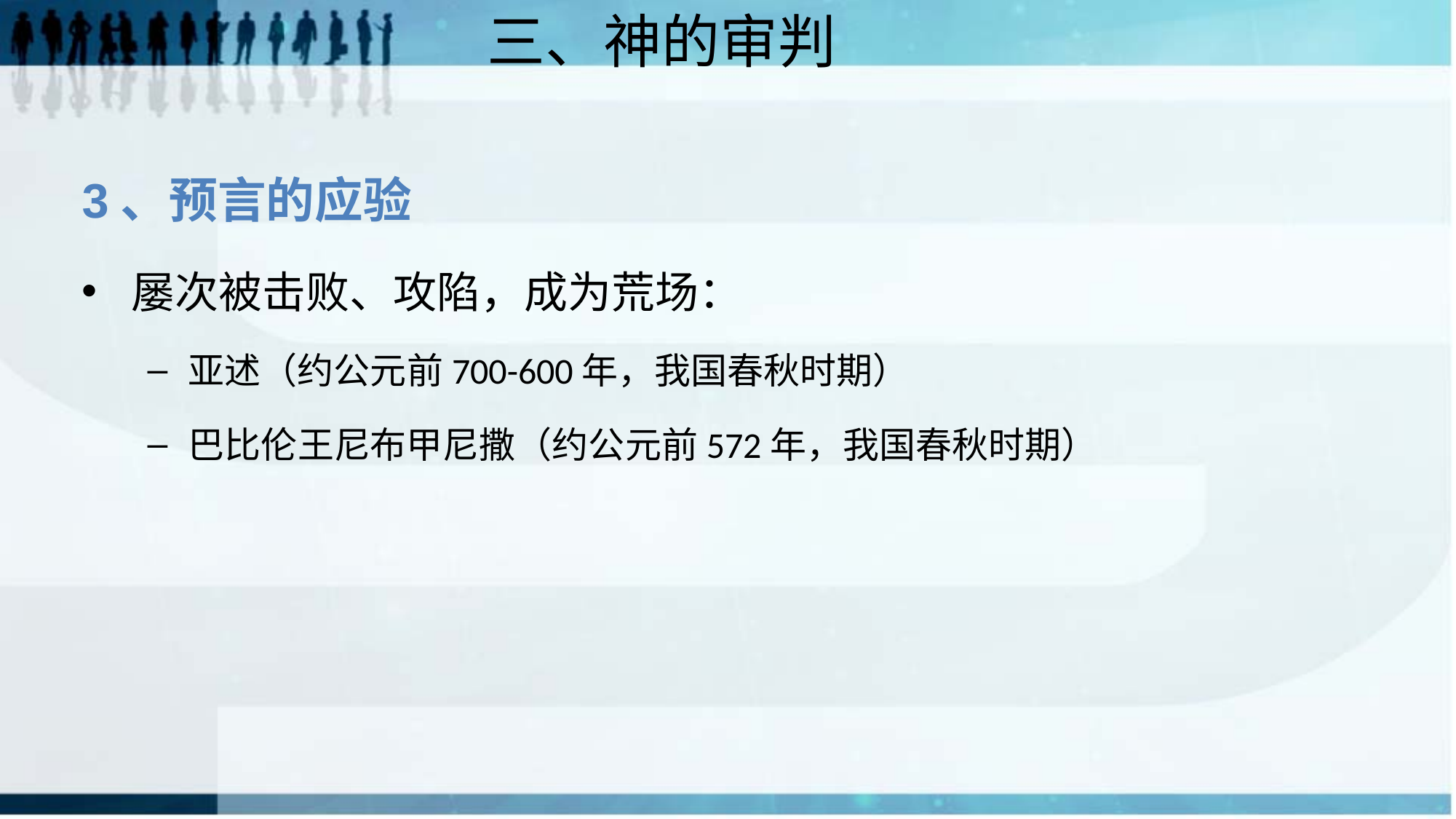

三、神的审判
3、预言的应验
屡次被击败、攻陷，成为荒场：
亚述（约公元前700-600年，我国春秋时期）
巴比伦王尼布甲尼撒（约公元前572年，我国春秋时期）